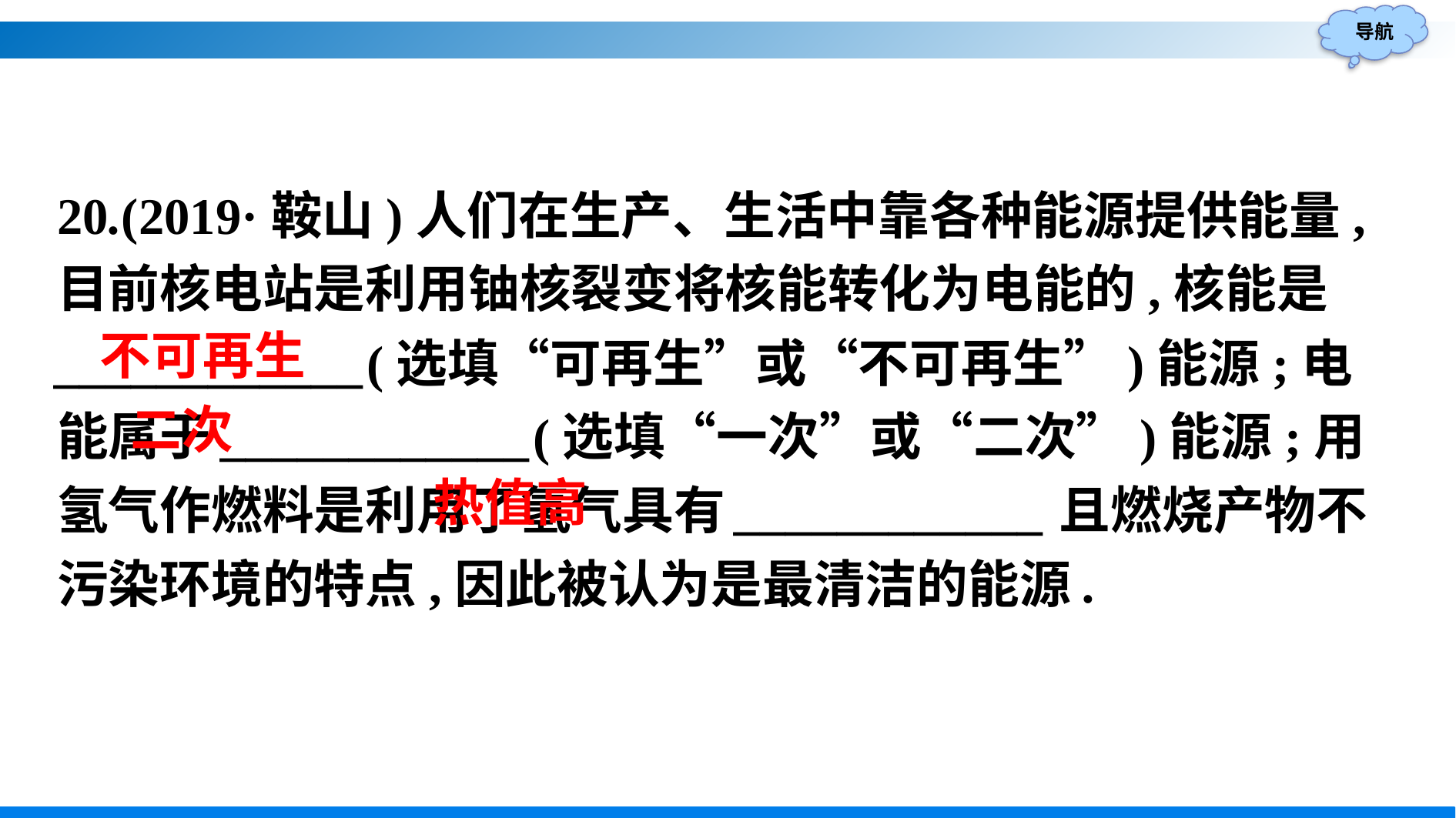

20.(2019·鞍山)人们在生产、生活中靠各种能源提供能量,目前核电站是利用铀核裂变将核能转化为电能的,核能是
____________(选填“可再生”或“不可再生”)能源;电能属于____________(选填“一次”或“二次”)能源;用氢气作燃料是利用了氢气具有____________且燃烧产物不污染环境的特点,因此被认为是最清洁的能源.
不可再生
二次
热值高